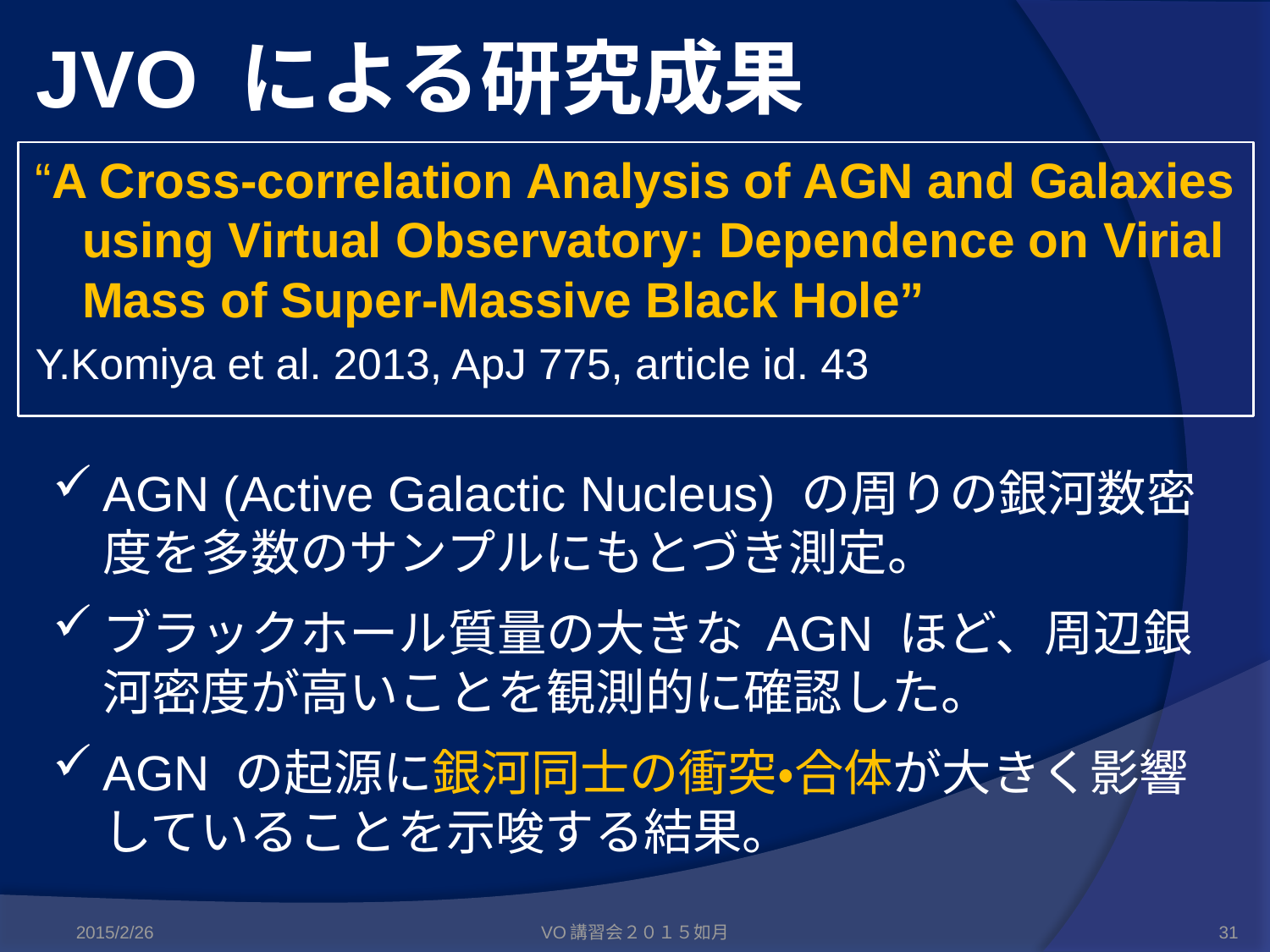

# JVO による研究成果
“A Cross-correlation Analysis of AGN and Galaxies using Virtual Observatory: Dependence on Virial Mass of Super-Massive Black Hole”
Y.Komiya et al. 2013, ApJ 775, article id. 43
AGN (Active Galactic Nucleus) の周りの銀河数密度を多数のサンプルにもとづき測定。
ブラックホール質量の大きな AGN ほど、周辺銀河密度が高いことを観測的に確認した。
AGN の起源に銀河同士の衝突・合体が大きく影響していることを示唆する結果。
2015/2/26
VO講習会２０１５如月
31